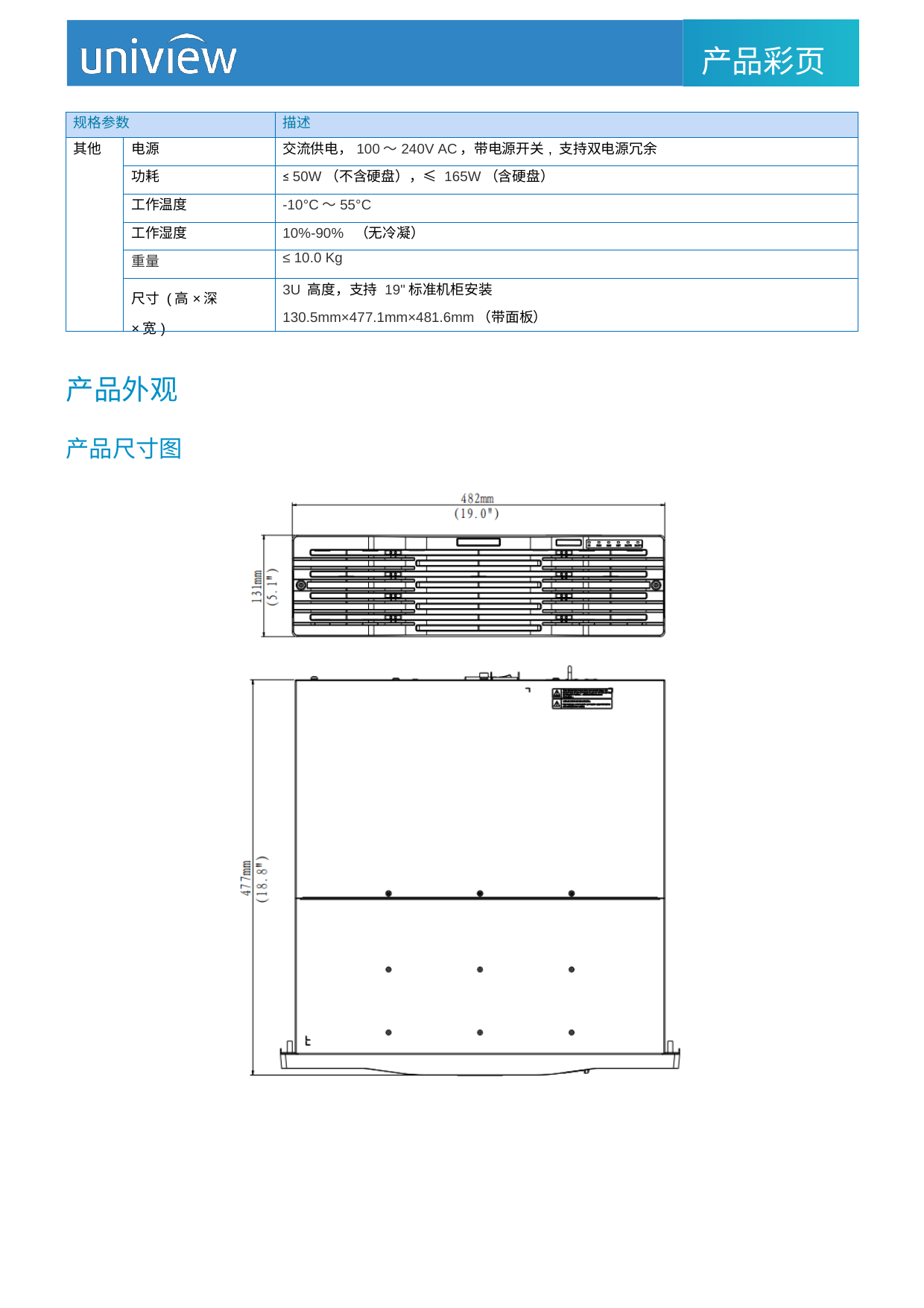

产品彩页
| 规格参数 |  | 描述 |
| --- | --- | --- |
| 其他 | 电源 | 交流供电，100～240V AC，带电源开关, 支持双电源冗余 |
|  | 功耗 | ≤ 50W（不含硬盘），≤ 165W（含硬盘） |
|  | 工作温度 | -10°C～55°C |
|  | 工作湿度 | 10%-90% （无冷凝） |
|  | 重量 | ≤ 10.0 Kg |
|  | 尺寸 (高×深×宽) | 3U 高度，支持 19"标准机柜安装 130.5mm×477.1mm×481.6mm（带面板） |
产品外观

产品尺寸图